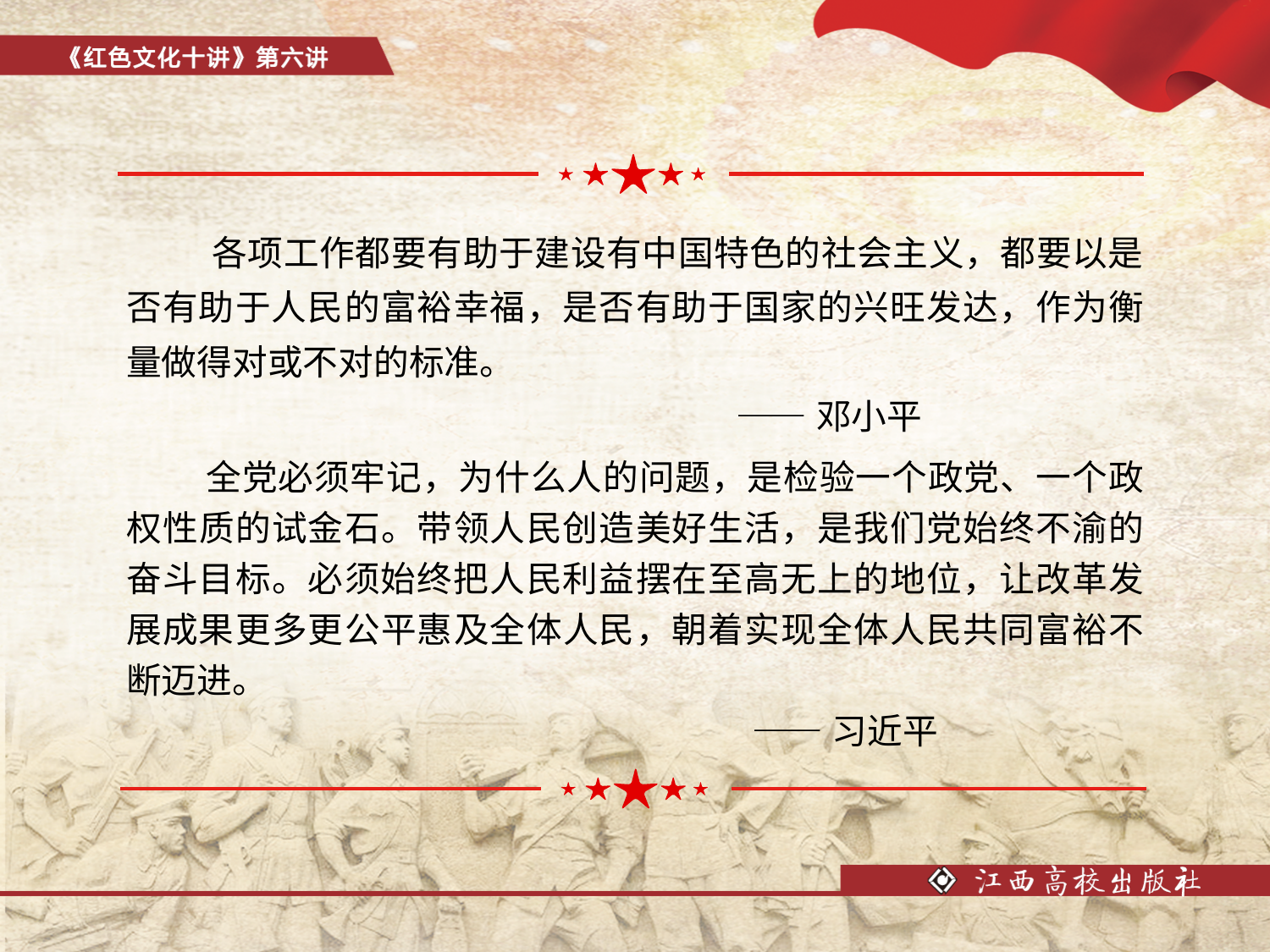

各项工作都要有助于建设有中国特色的社会主义，都要以是否有助于人民的富裕幸福，是否有助于国家的兴旺发达，作为衡量做得对或不对的标准。
                                                                              ——邓小平
        全党必须牢记，为什么人的问题，是检验一个政党、一个政权性质的试金石。带领人民创造美好生活，是我们党始终不渝的奋斗目标。必须始终把人民利益摆在至高无上的地位，让改革发展成果更多更公平惠及全体人民，朝着实现全体人民共同富裕不断迈进。
                                                                                ——习近平